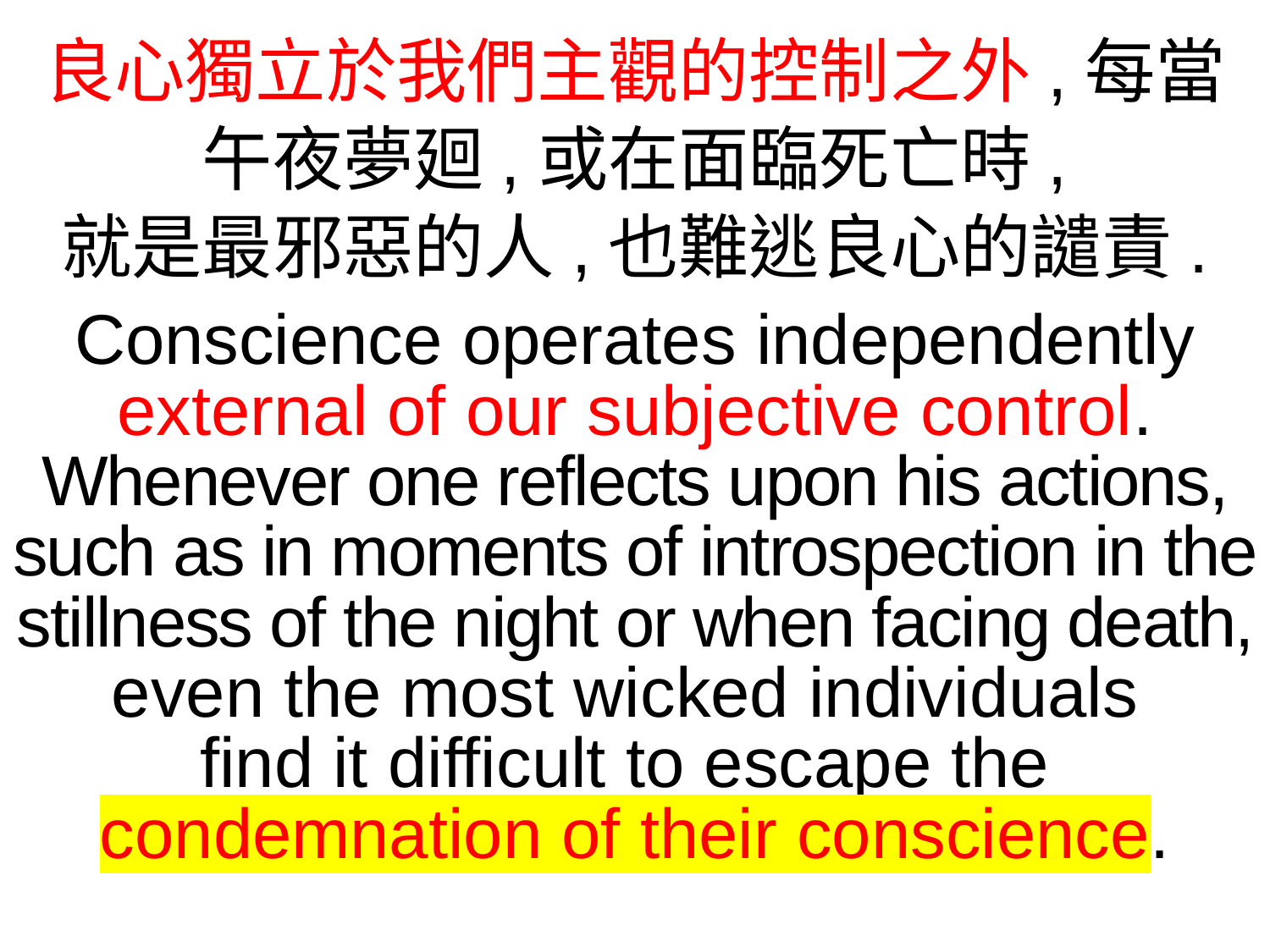

良心獨立於我們主觀的控制之外,每當
午夜夢廻,或在面臨死亡時,
就是最邪惡的人,也難逃良心的譴責.
Conscience operates independently external of our subjective control. Whenever one reflects upon his actions, such as in moments of introspection in the stillness of the night or when facing death, even the most wicked individuals
find it difficult to escape the
condemnation of their conscience.